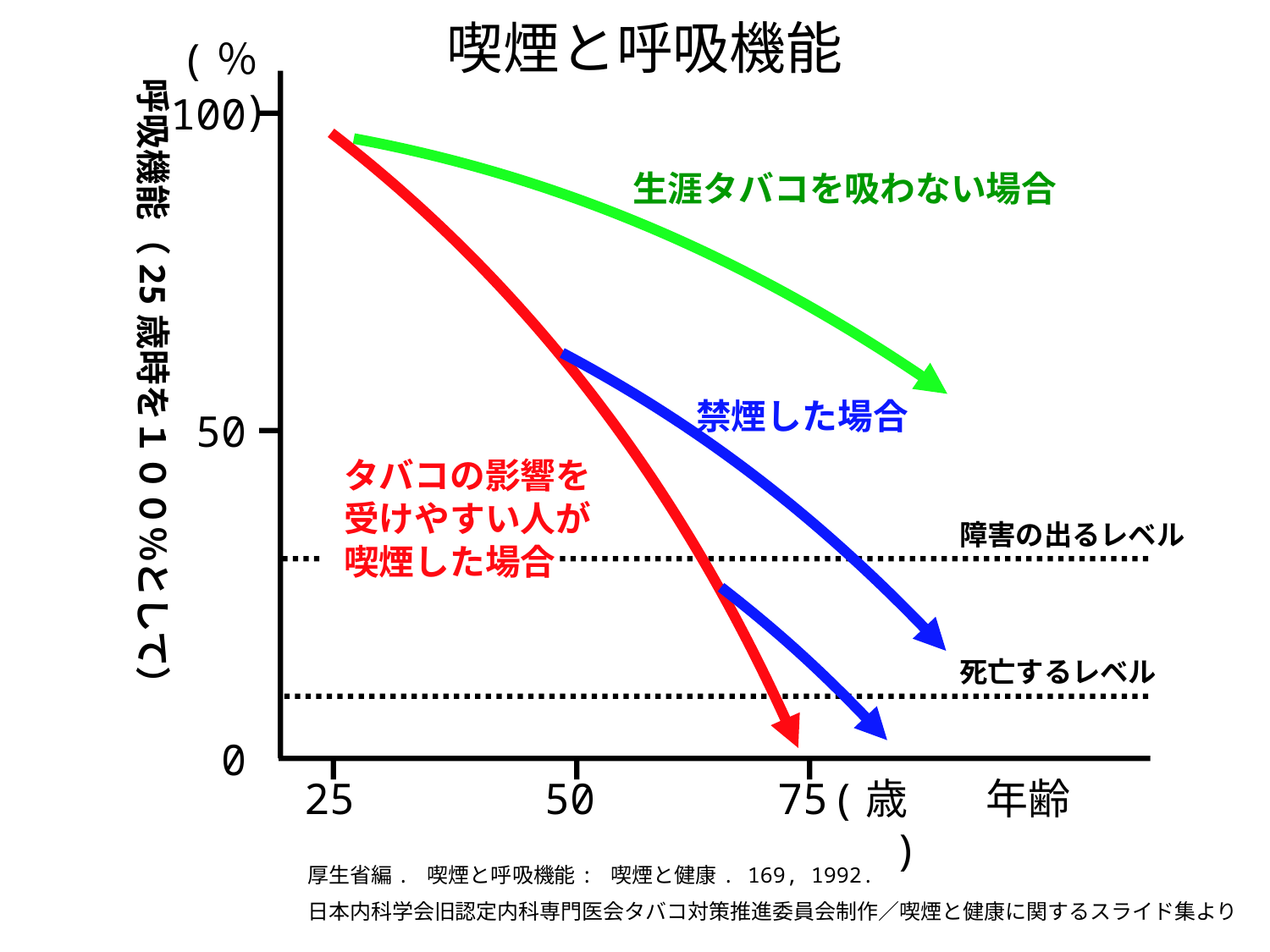

# 喫煙と呼吸機能
(％)
呼吸機能（25歳時を１００％として）

100

生涯タバコを吸わない場合

タバコの影響を
受けやすい人が
喫煙した場合
禁煙した場合

50

障害の出るレベル

死亡するレベル

0

25
50
75
(歳)
年齢
厚生省編. 喫煙と呼吸機能: 喫煙と健康. 169, 1992.
日本内科学会旧認定内科専門医会タバコ対策推進委員会制作／喫煙と健康に関するスライド集より